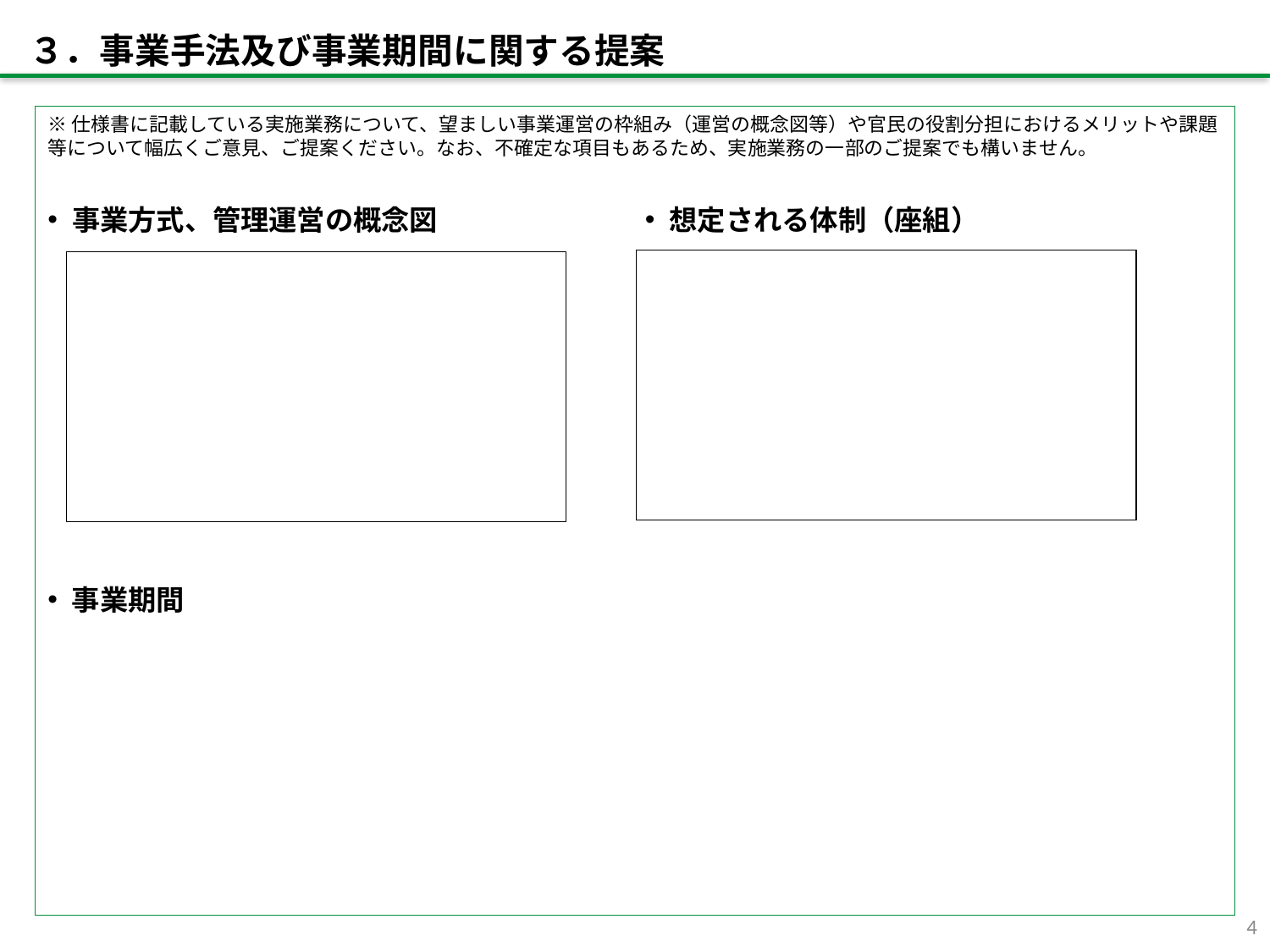

３．事業手法及び事業期間に関する提案
※仕様書に記載している実施業務について、望ましい事業運営の枠組み（運営の概念図等）や官民の役割分担におけるメリットや課題等について幅広くご意見、ご提案ください。なお、不確定な項目もあるため、実施業務の一部のご提案でも構いません。

事業方式、管理運営の概念図
想定される体制（座組）
※仕様書に記載している実施業務について、

事業期間
4